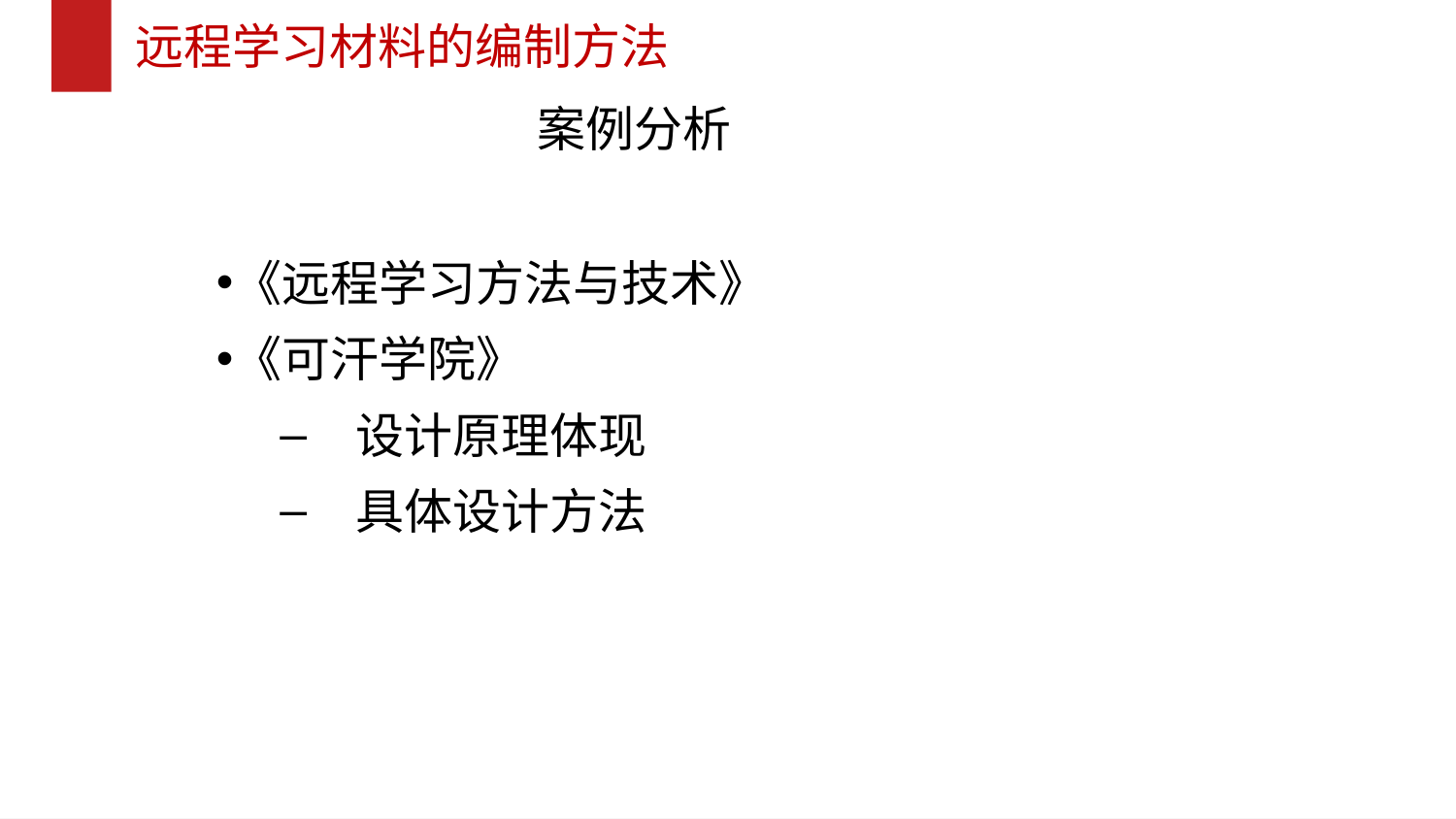

远程学习材料的编制方法

案例分析
《远程学习方法与技术》
《可汗学院》
　设计原理体现
　具体设计方法